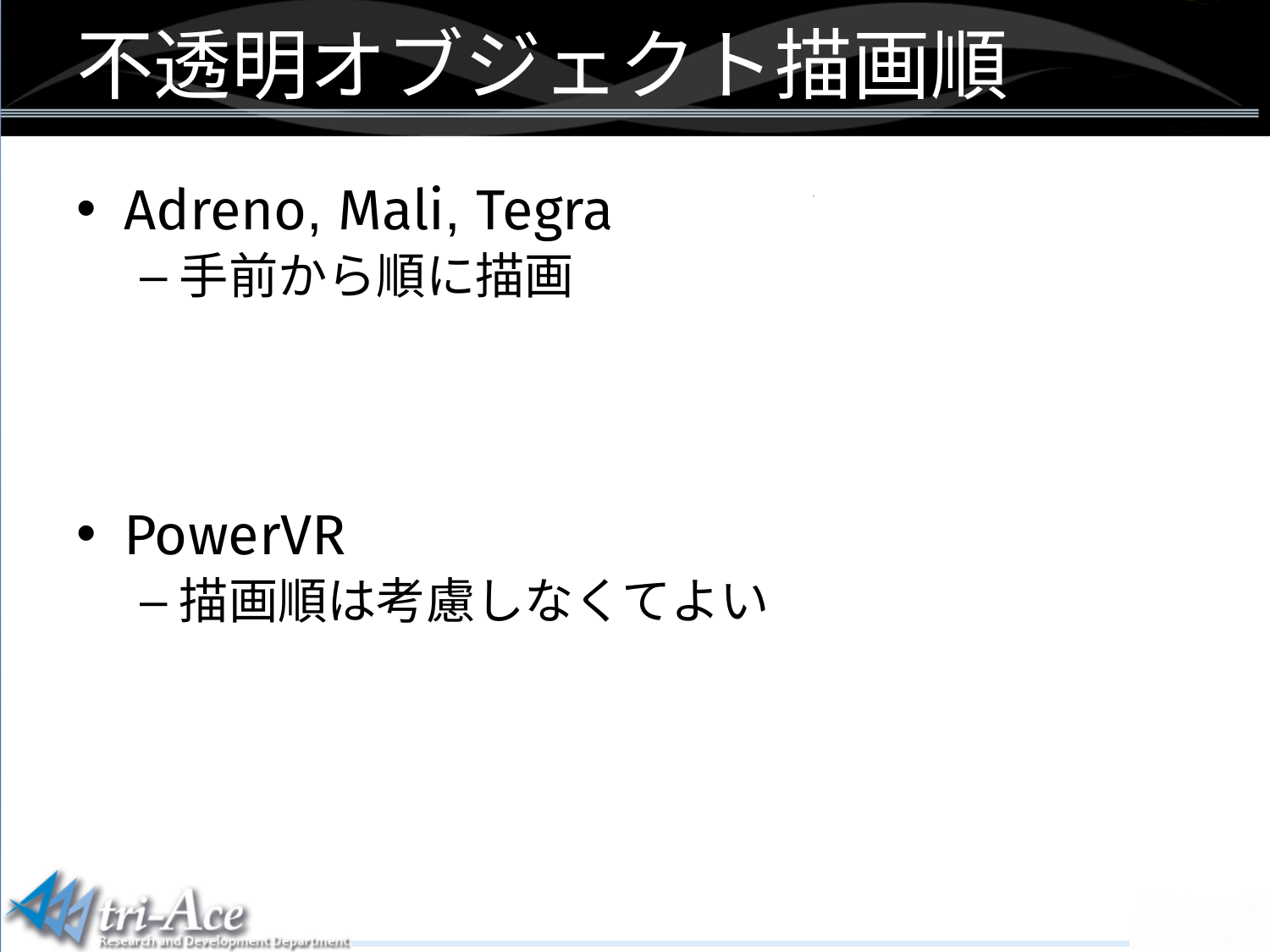

不透明オブジェクト描画順
Adreno, Mali, Tegra
手前から順に描画
オーバードローが発生する可能性がある
オブジェクトが重なっている
オブジェクト内のポリゴンがソートされていない
ポリゴンが交差している
PowerVR
描画順は考慮しなくてよい
オーバードローは発生しない
ただし例外あり
タイル内のポリゴン数が一定を超えると
オーバードローが発生する等